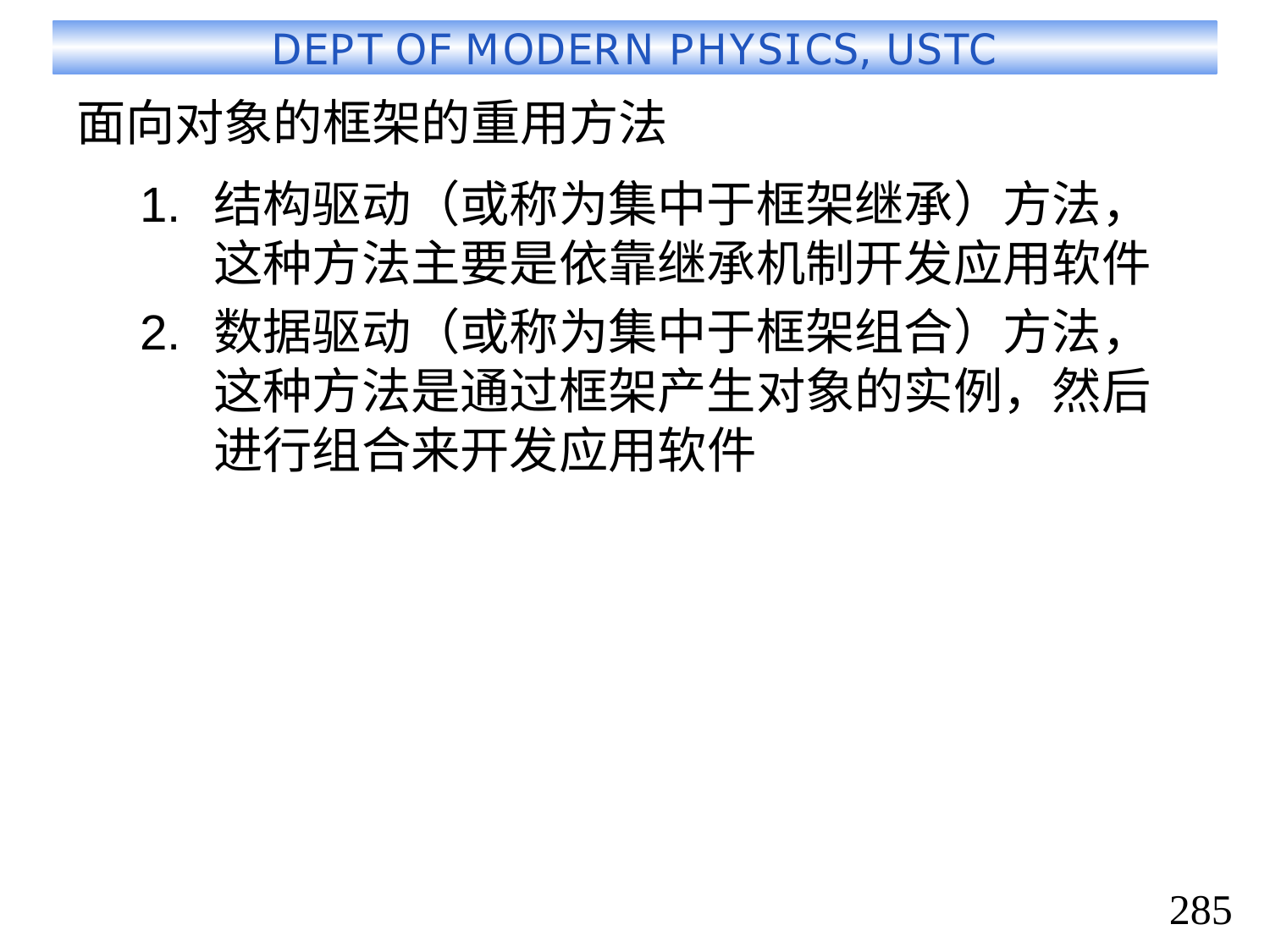

# 面向对象的框架的重用方法
结构驱动（或称为集中于框架继承）方法，这种方法主要是依靠继承机制开发应用软件
数据驱动（或称为集中于框架组合）方法，这种方法是通过框架产生对象的实例，然后进行组合来开发应用软件